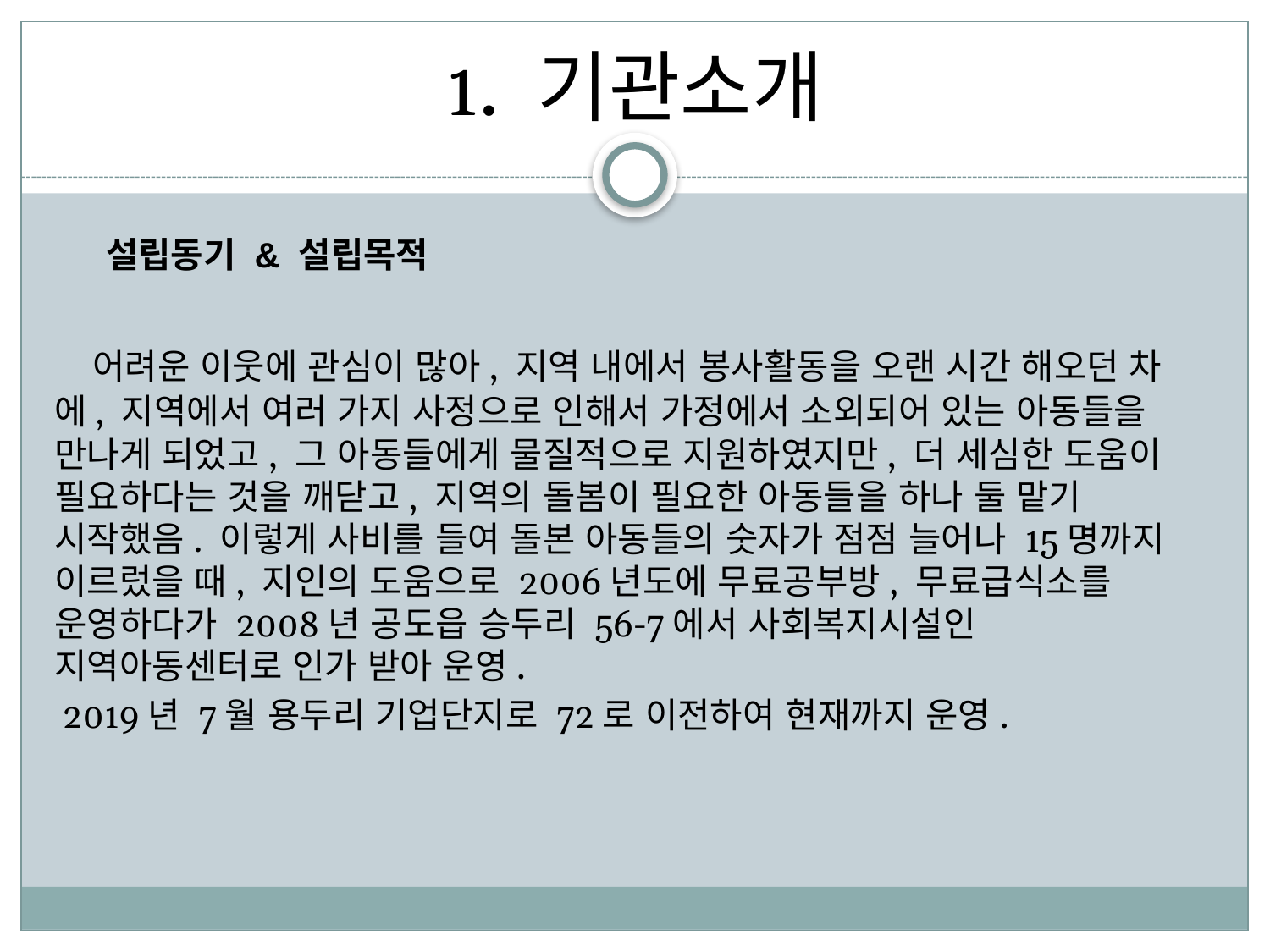

# 1. 기관소개
 설립동기 & 설립목적
  어려운 이웃에 관심이 많아, 지역 내에서 봉사활동을 오랜 시간 해오던 차에, 지역에서 여러 가지 사정으로 인해서 가정에서 소외되어 있는 아동들을 만나게 되었고, 그 아동들에게 물질적으로 지원하였지만, 더 세심한 도움이 필요하다는 것을 깨닫고, 지역의 돌봄이 필요한 아동들을 하나 둘 맡기 시작했음. 이렇게 사비를 들여 돌본 아동들의 숫자가 점점 늘어나 15명까지 이르렀을 때, 지인의 도움으로 2006년도에 무료공부방, 무료급식소를 운영하다가 2008년 공도읍 승두리 56-7에서 사회복지시설인 지역아동센터로 인가 받아 운영.
 2019년 7월 용두리 기업단지로 72로 이전하여 현재까지 운영.